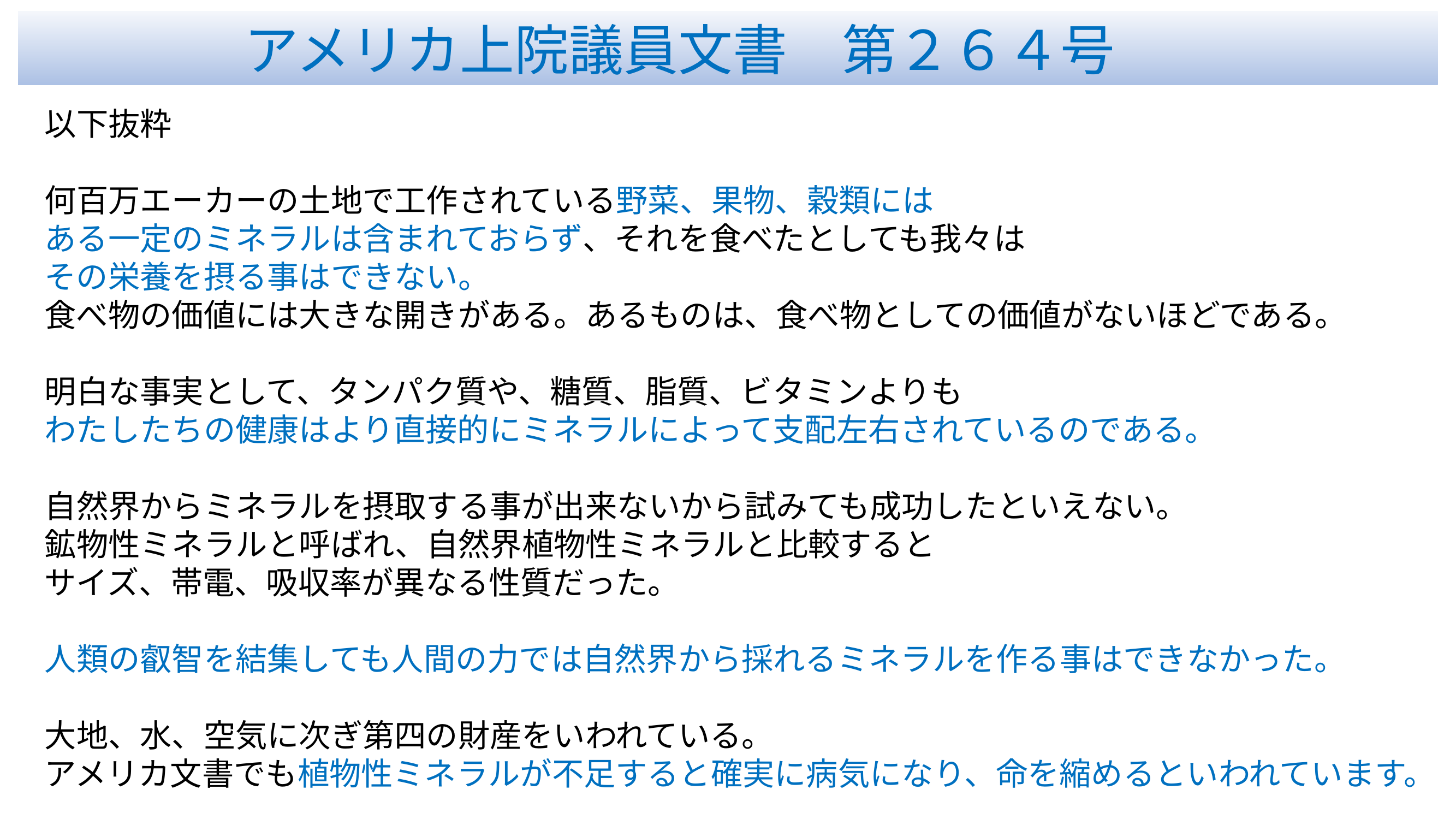

アメリカ上院議員文書　第２６４号
以下抜粋

何百万エーカーの土地で工作されている野菜、果物、穀類には
ある一定のミネラルは含まれておらず、それを食べたとしても我々は
その栄養を摂る事はできない。
食べ物の価値には大きな開きがある。あるものは、食べ物としての価値がないほどである。

明白な事実として、タンパク質や、糖質、脂質、ビタミンよりも
わたしたちの健康はより直接的にミネラルによって支配左右されているのである。

自然界からミネラルを摂取する事が出来ないから試みても成功したといえない。
鉱物性ミネラルと呼ばれ、自然界植物性ミネラルと比較すると
サイズ、帯電、吸収率が異なる性質だった。

人類の叡智を結集しても人間の力では自然界から採れるミネラルを作る事はできなかった。

大地、水、空気に次ぎ第四の財産をいわれている。
アメリカ文書でも植物性ミネラルが不足すると確実に病気になり、命を縮めるといわれています。